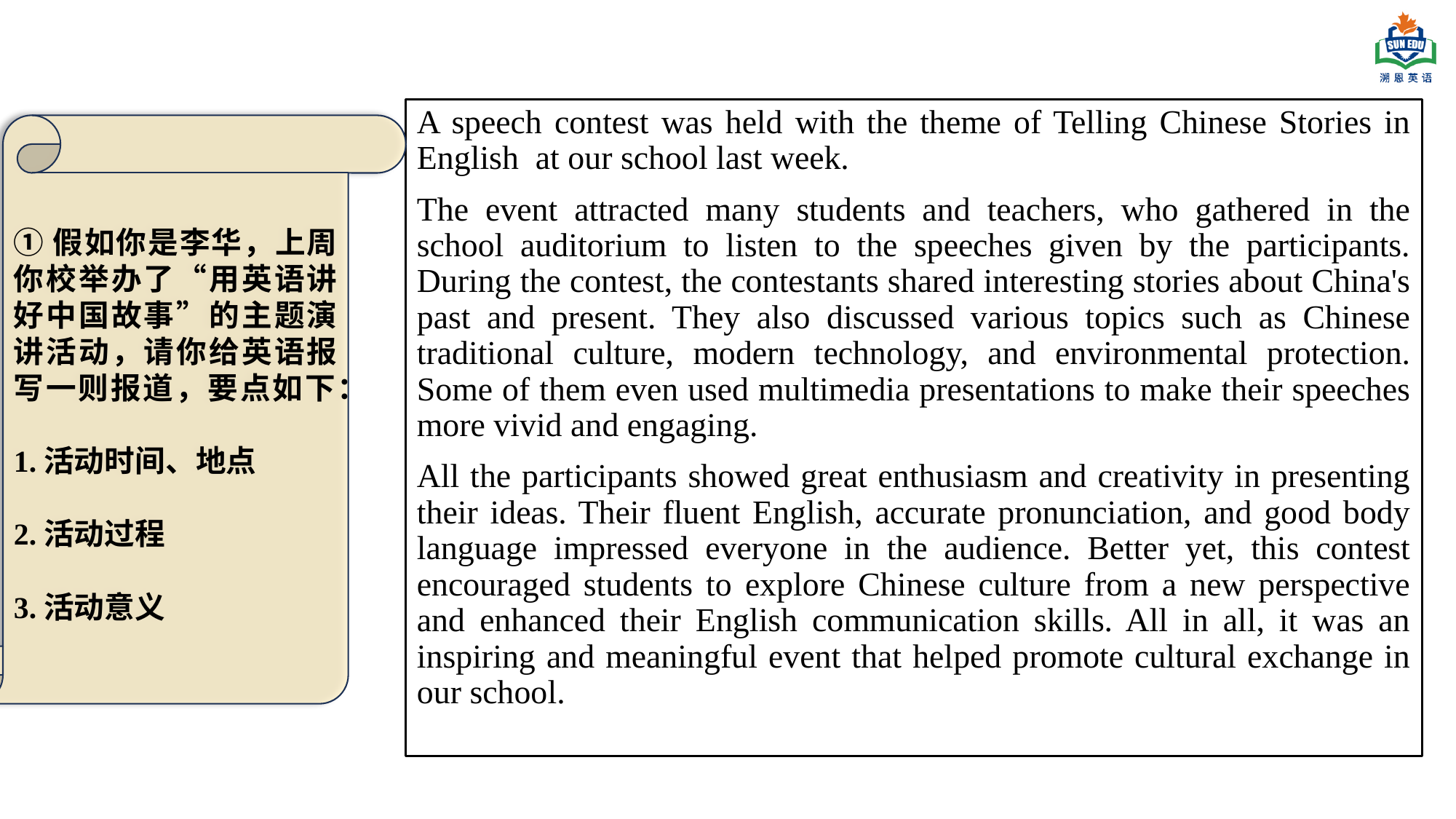

A speech contest was held with the theme of Telling Chinese Stories in English  at our school last week.
The event attracted many students and teachers, who gathered in the school auditorium to listen to the speeches given by the participants. During the contest, the contestants shared interesting stories about China's past and present. They also discussed various topics such as Chinese traditional culture, modern technology, and environmental protection. Some of them even used multimedia presentations to make their speeches more vivid and engaging.
All the participants showed great enthusiasm and creativity in presenting their ideas. Their fluent English, accurate pronunciation, and good body language impressed everyone in the audience. Better yet, this contest encouraged students to explore Chinese culture from a new perspective and enhanced their English communication skills. All in all, it was an inspiring and meaningful event that helped promote cultural exchange in our school.
①假如你是李华，上周你校举办了“用英语讲好中国故事”的主题演讲活动，请你给英语报写一则报道，要点如下：

1.活动时间、地点

2.活动过程

3.活动意义